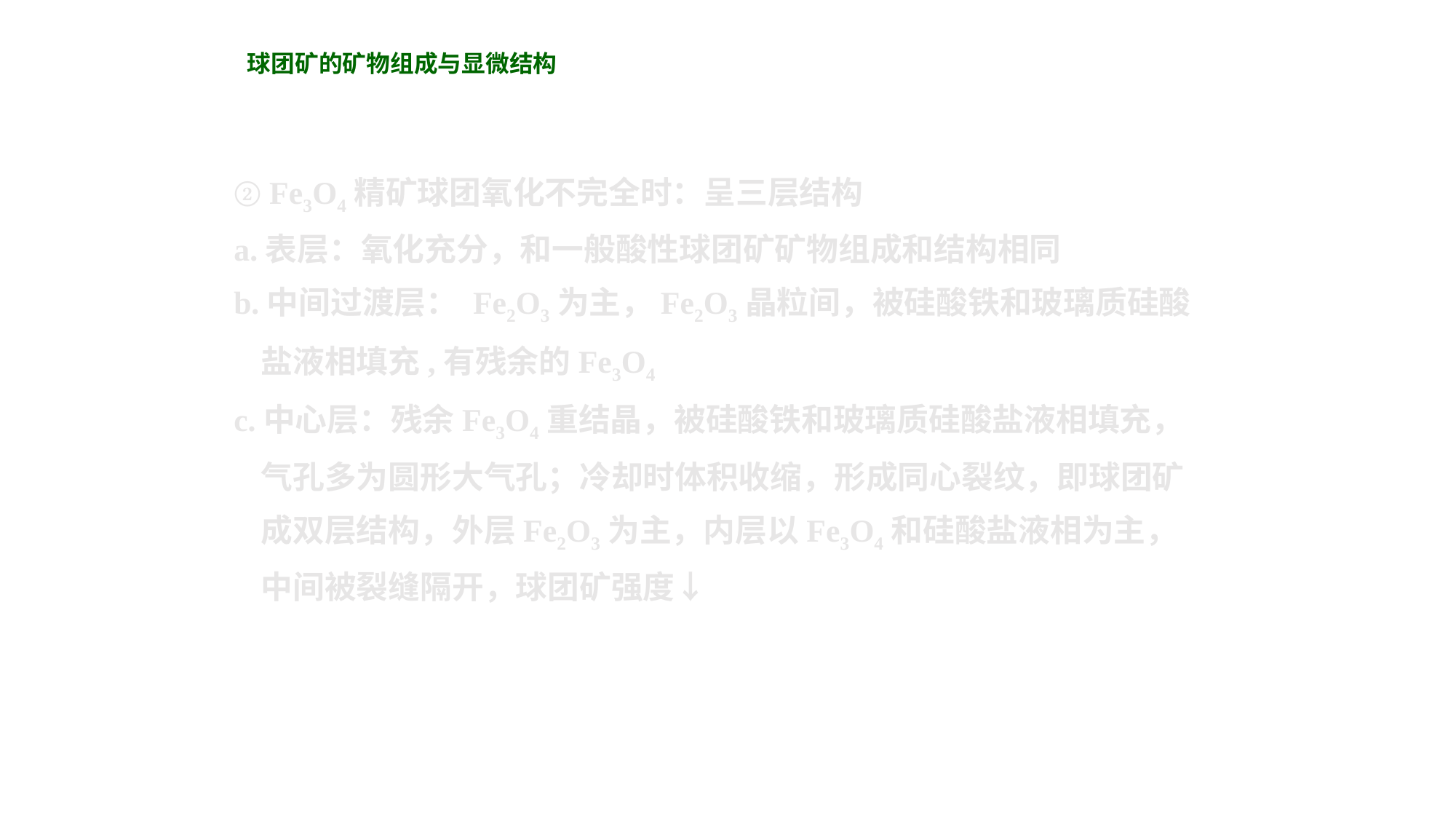

球团矿的矿物组成与显微结构
② Fe3O4精矿球团氧化不完全时：呈三层结构
a.表层：氧化充分，和一般酸性球团矿矿物组成和结构相同
b.中间过渡层： Fe2O3为主，Fe2O3晶粒间，被硅酸铁和玻璃质硅酸盐液相填充,有残余的Fe3O4
c.中心层：残余Fe3O4重结晶，被硅酸铁和玻璃质硅酸盐液相填充，气孔多为圆形大气孔；冷却时体积收缩，形成同心裂纹，即球团矿成双层结构，外层Fe2O3为主，内层以Fe3O4和硅酸盐液相为主，中间被裂缝隔开，球团矿强度↓

54